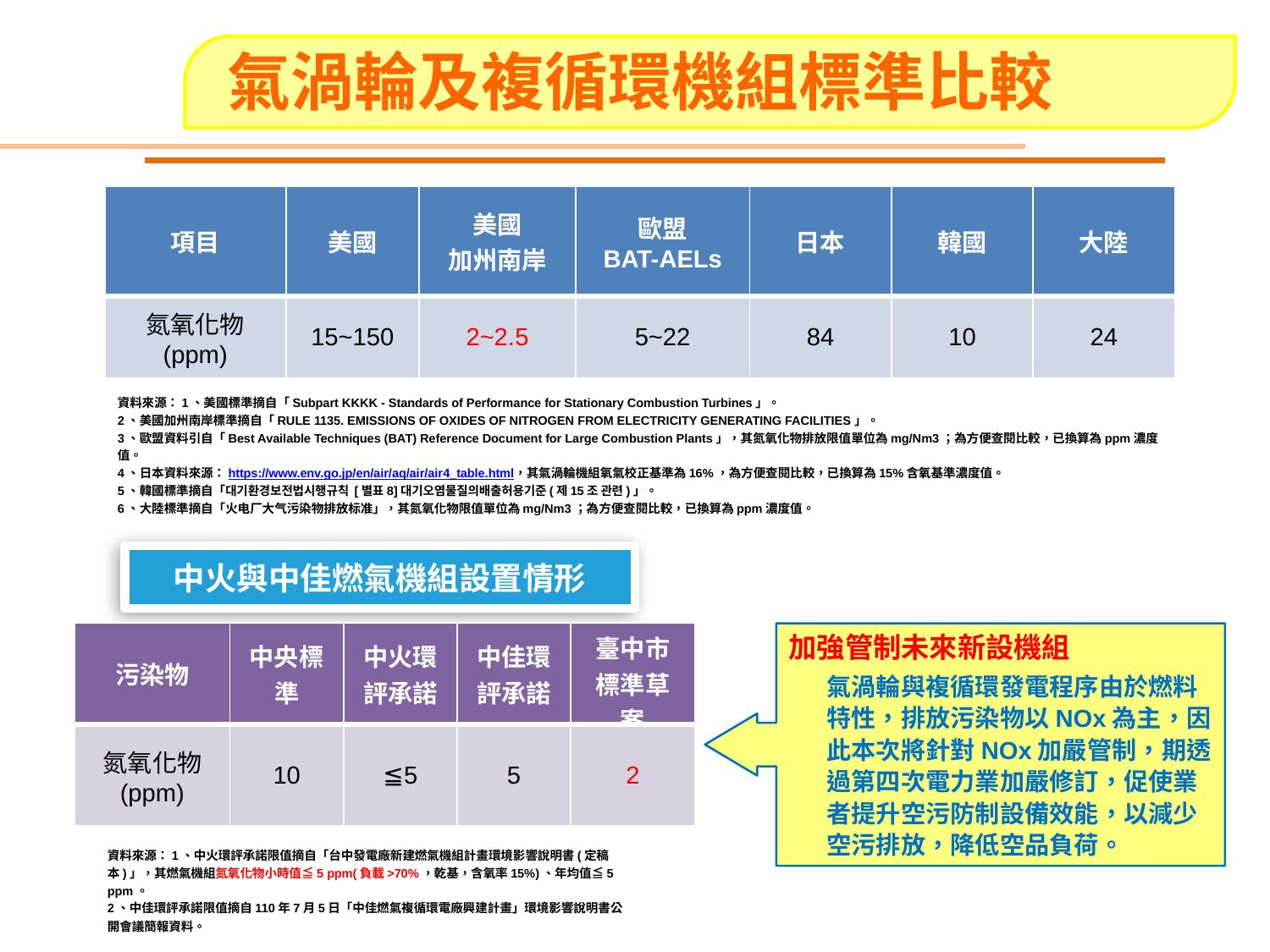

# 氣渦輪及複循環機組標準比較
3
| 項目 | 美國 | 美國 加州南岸 | 歐盟 BAT-AELs | 日本 | 韓國 | 大陸 |
| --- | --- | --- | --- | --- | --- | --- |
| 氮氧化物 (ppm) | 15~150 | 2~2.5 | 5~22 | 84 | 10 | 24 |
資料來源：1、美國標準摘自「Subpart KKKK - Standards of Performance for Stationary Combustion Turbines」。
2、美國加州南岸標準摘自「RULE 1135. EMISSIONS OF OXIDES OF NITROGEN FROM ELECTRICITY GENERATING FACILITIES」。
3、歐盟資料引自「Best Available Techniques (BAT) Reference Document for Large Combustion Plants」，其氮氧化物排放限值單位為mg/Nm3；為方便查閱比較，已換算為ppm濃度值。
4、日本資料來源：https://www.env.go.jp/en/air/aq/air/air4_table.html，其氣渦輪機組氧氣校正基準為16%，為方便查閱比較，已換算為15%含氧基準濃度值。
5、韓國標準摘自「대기환경보전법시행규칙 [별표8]대기오염물질의배출허용기준(제15조 관련)」。
6、大陸標準摘自「火电厂大气污染物排放标准」，其氮氧化物限值單位為mg/Nm3；為方便查閱比較，已換算為ppm濃度值。
中火與中佳燃氣機組設置情形
| 污染物 | 中央標準 | 中火環評承諾 | 中佳環評承諾 | 臺中市 標準草案 |
| --- | --- | --- | --- | --- |
| 氮氧化物 (ppm) | 10 | ≦5 | 5 | 2 |
加強管制未來新設機組
氣渦輪與複循環發電程序由於燃料特性，排放污染物以NOx為主，因此本次將針對NOx加嚴管制，期透過第四次電力業加嚴修訂，促使業者提升空污防制設備效能，以減少空污排放，降低空品負荷。
資料來源：1、中火環評承諾限值摘自「台中發電廠新建燃氣機組計畫環境影響說明書(定稿本)」，其燃氣機組氮氧化物小時值≦5 ppm(負載>70%，乾基，含氧率15%)、年均值≦5 ppm。
2、中佳環評承諾限值摘自110年7月5日「中佳燃氣複循環電廠興建計畫」環境影響說明書公開會議簡報資料。